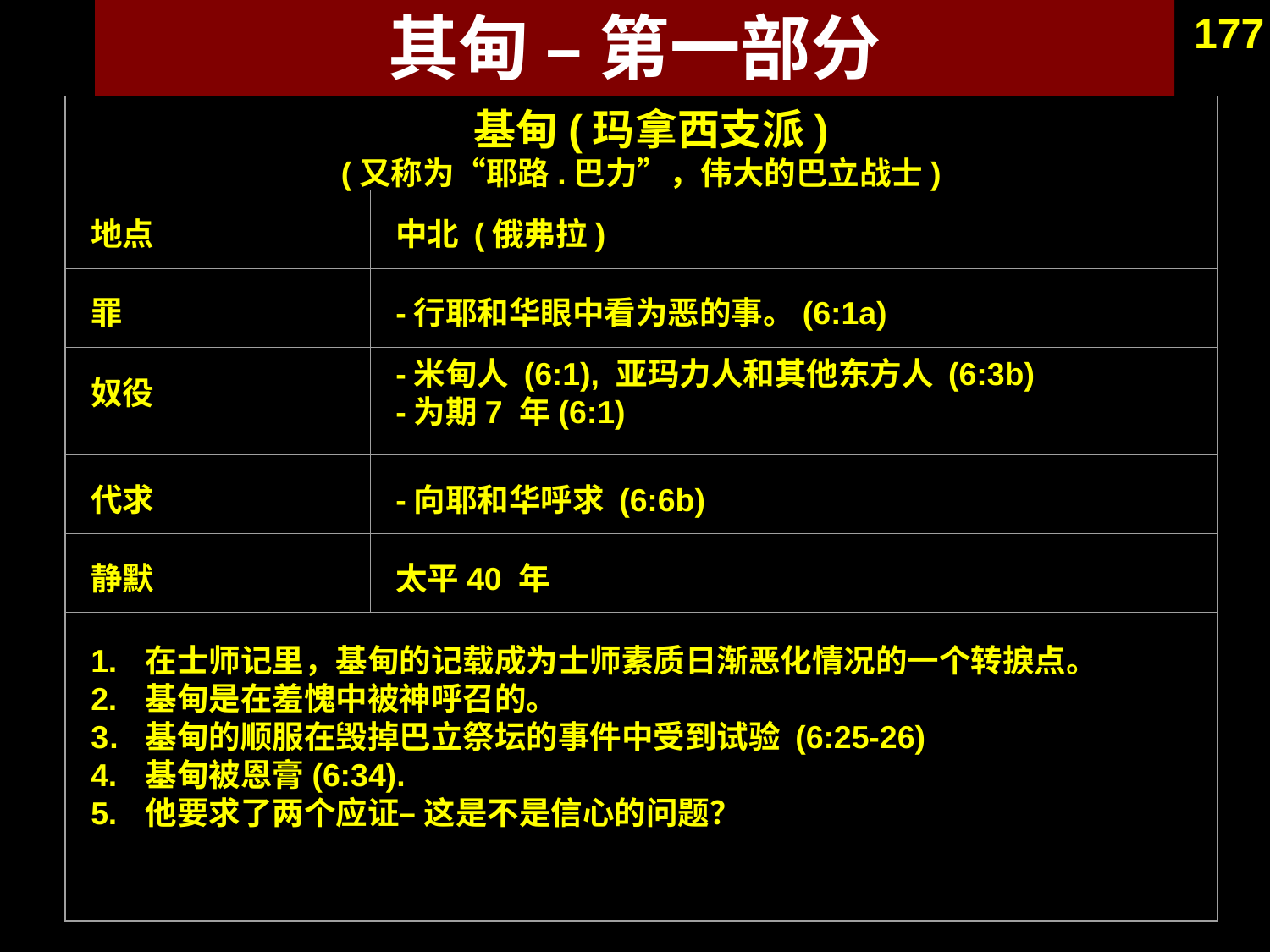

177
其甸 – 第一部分

 基甸(玛拿西支派)
(又称为“耶路.巴力”，伟大的巴立战士)

地点

中北 (俄弗拉)

罪

-行耶和华眼中看为恶的事。(6:1a)

奴役

-米甸人 (6:1), 亚玛力人和其他东方人 (6:3b)
-为期7 年(6:1)

代求

-向耶和华呼求 (6:6b)

静默

太平40 年

1.	在士师记里，基甸的记载成为士师素质日渐恶化情况的一个转捩点。
2.	基甸是在羞愧中被神呼召的。
基甸的顺服在毁掉巴立祭坛的事件中受到试验 (6:25-26)
4.	基甸被恩膏(6:34).
5.	他要求了两个应证– 这是不是信心的问题？